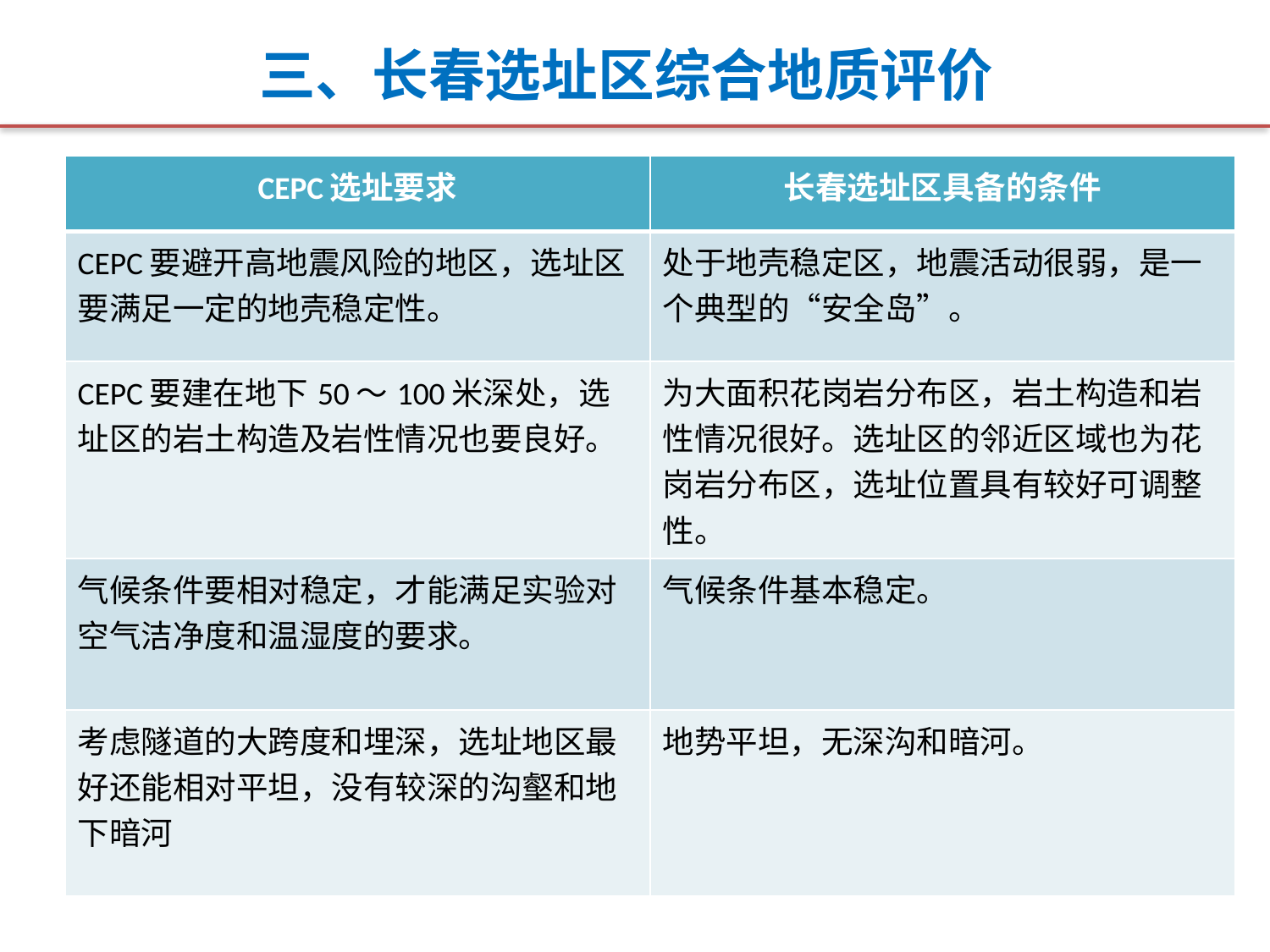

# 三、长春选址区综合地质评价
| CEPC选址要求 | 长春选址区具备的条件 |
| --- | --- |
| CEPC要避开高地震风险的地区，选址区要满足一定的地壳稳定性。 | 处于地壳稳定区，地震活动很弱，是一个典型的“安全岛”。 |
| CEPC要建在地下50～100米深处，选址区的岩土构造及岩性情况也要良好。 | 为大面积花岗岩分布区，岩土构造和岩性情况很好。选址区的邻近区域也为花岗岩分布区，选址位置具有较好可调整性。 |
| 气候条件要相对稳定，才能满足实验对空气洁净度和温湿度的要求。 | 气候条件基本稳定。 |
| 考虑隧道的大跨度和埋深，选址地区最好还能相对平坦，没有较深的沟壑和地下暗河 | 地势平坦，无深沟和暗河。 |